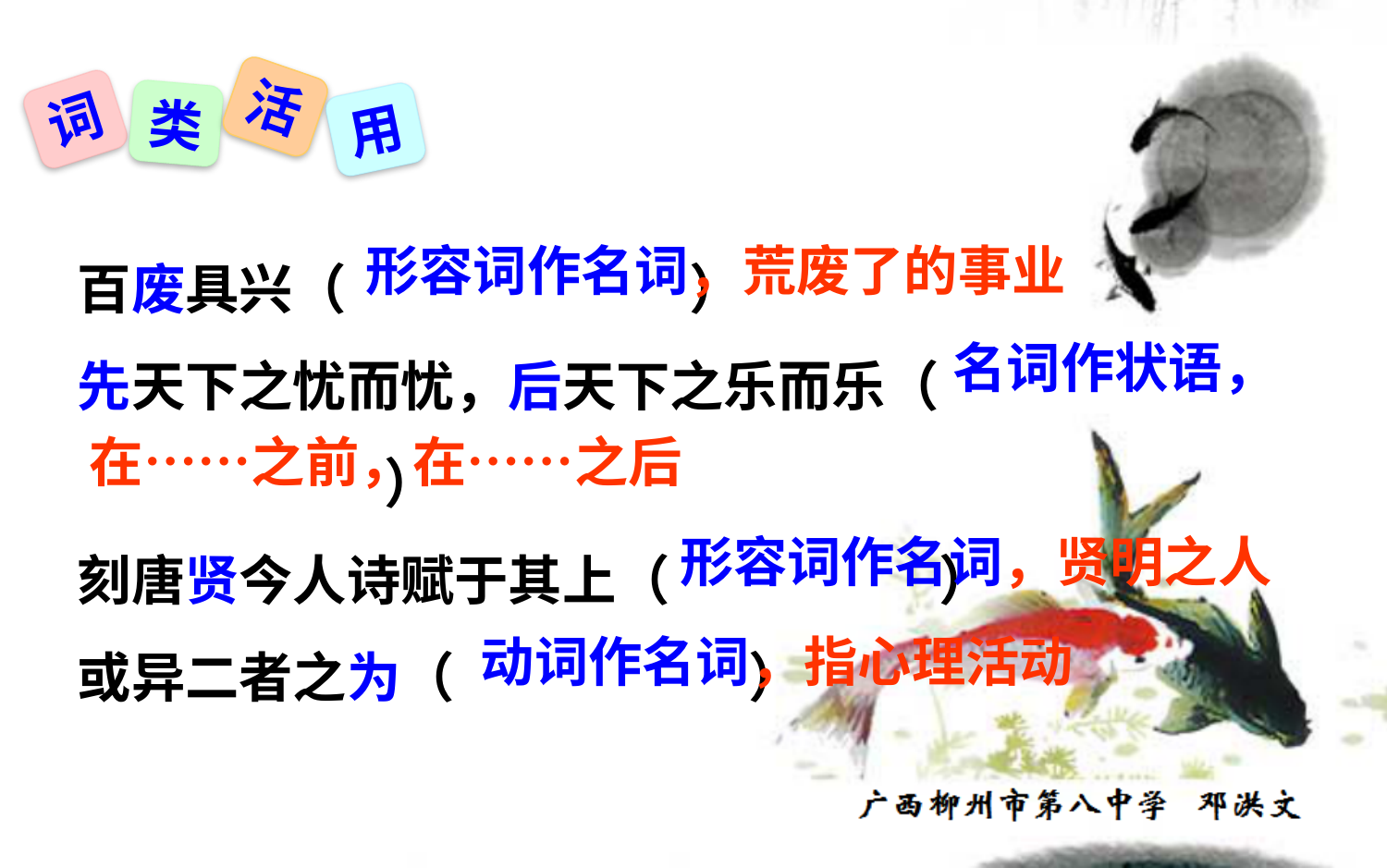

活
词
类
用
百废具兴（                            ）
先天下之忧而忧，后天下之乐而乐（
                        ）
刻唐贤今人诗赋于其上（                      ）
或异二者之为（                        ）
形容词作名词，荒废了的事业
名词作状语，
在……之前，在……之后
形容词作名词，贤明之人
动词作名词，指心理活动